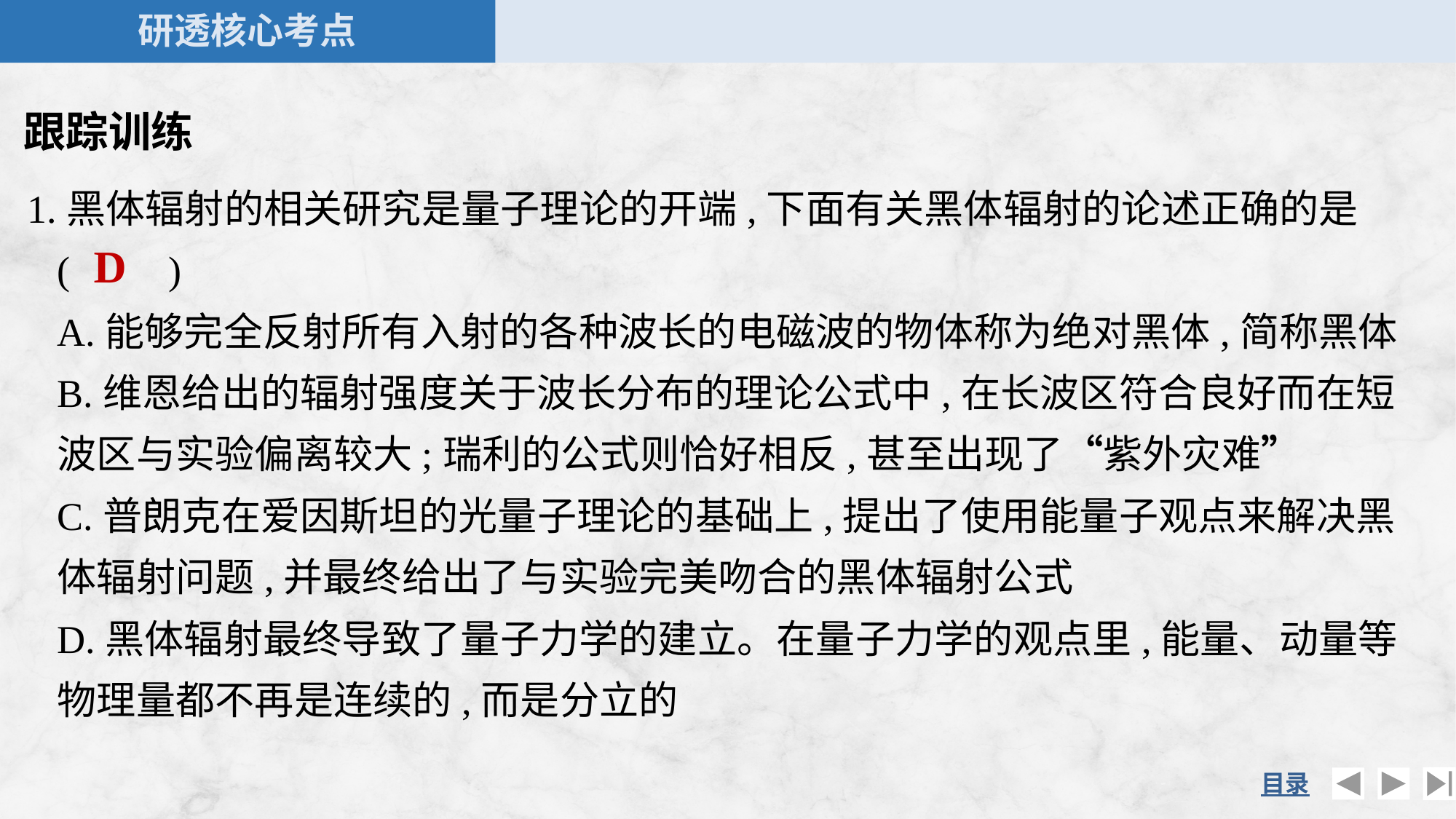

跟踪训练
1.黑体辐射的相关研究是量子理论的开端,下面有关黑体辐射的论述正确的是(　　)
	A.能够完全反射所有入射的各种波长的电磁波的物体称为绝对黑体,简称黑体
	B.维恩给出的辐射强度关于波长分布的理论公式中,在长波区符合良好而在短波区与实验偏离较大;瑞利的公式则恰好相反,甚至出现了“紫外灾难”
	C.普朗克在爱因斯坦的光量子理论的基础上,提出了使用能量子观点来解决黑体辐射问题,并最终给出了与实验完美吻合的黑体辐射公式
	D.黑体辐射最终导致了量子力学的建立。在量子力学的观点里,能量、动量等物理量都不再是连续的,而是分立的
D